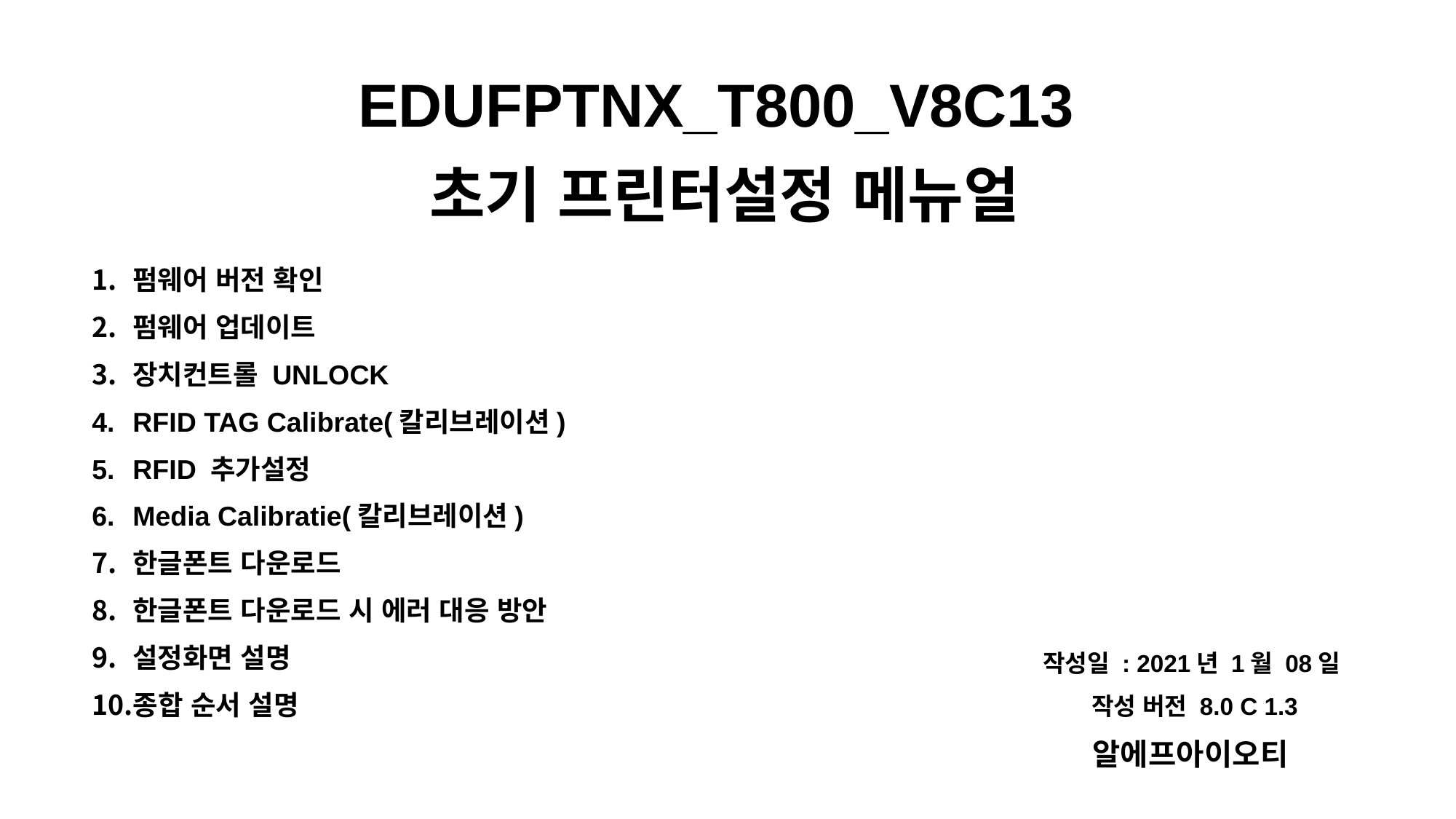

EDUFPTNX_T800_V8C13
초기 프린터설정 메뉴얼
펌웨어 버전 확인
펌웨어 업데이트
장치컨트롤 UNLOCK
RFID TAG Calibrate(칼리브레이션)
RFID 추가설정
Media Calibratie(칼리브레이션)
한글폰트 다운로드
한글폰트 다운로드 시 에러 대응 방안
설정화면 설명
종합 순서 설명

작성일 : 2021년 1월 08일
작성 버전 8.0 C 1.3
알에프아이오티